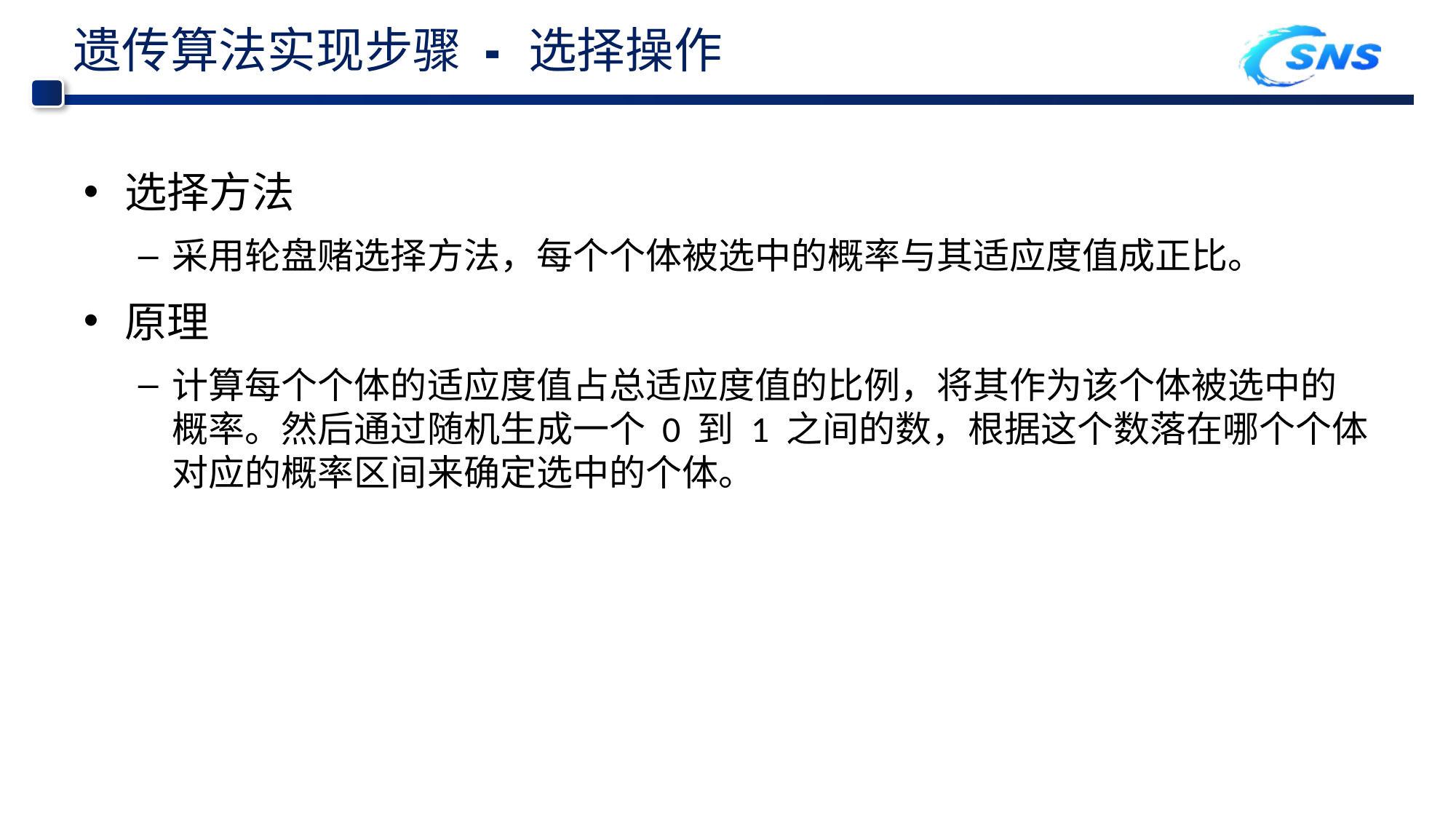

# 遗传算法实现步骤 - 选择操作
选择方法
采用轮盘赌选择方法，每个个体被选中的概率与其适应度值成正比。
原理
计算每个个体的适应度值占总适应度值的比例，将其作为该个体被选中的概率。然后通过随机生成一个 0 到 1 之间的数，根据这个数落在哪个个体对应的概率区间来确定选中的个体。
7